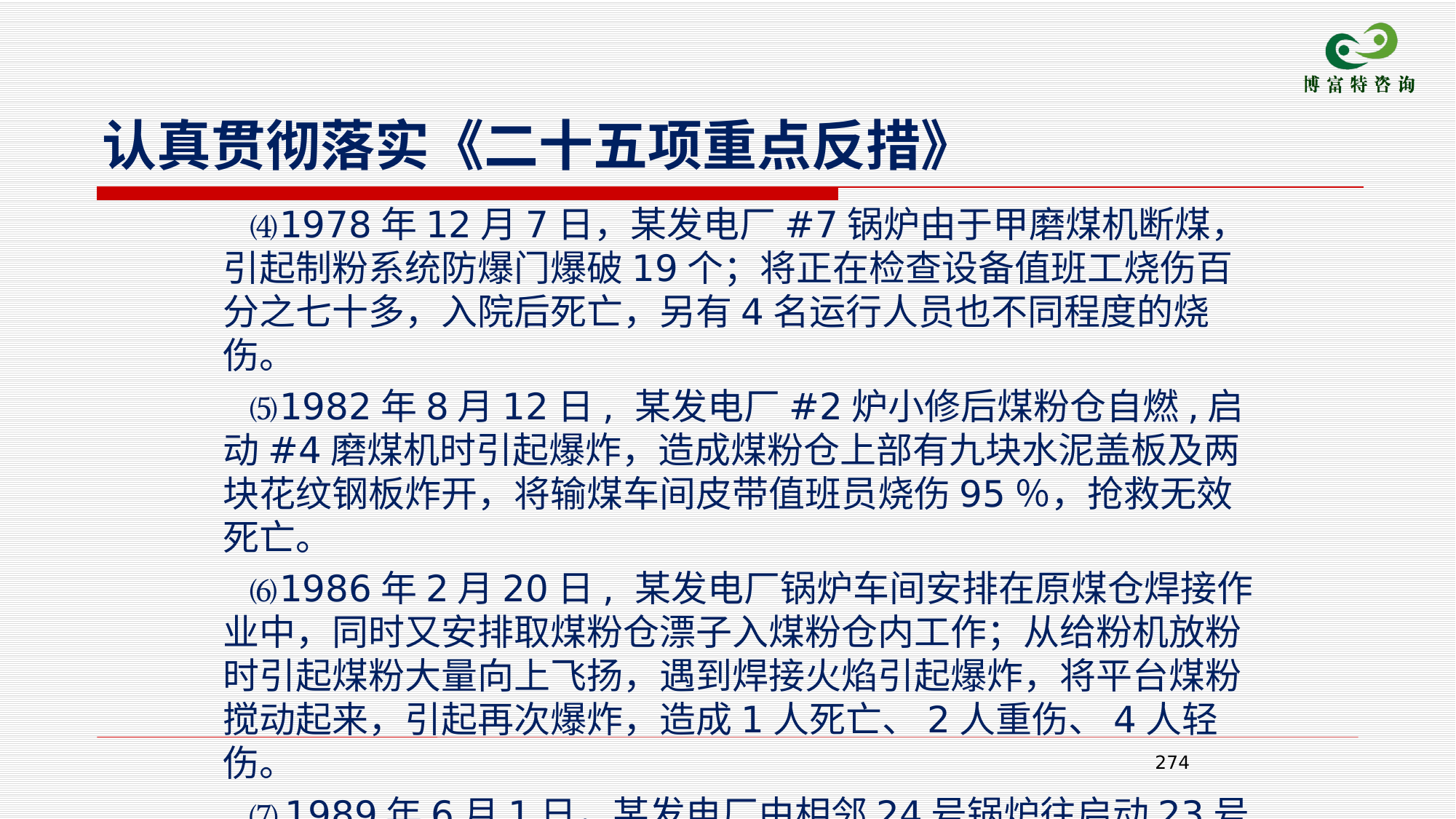

认真贯彻落实《二十五项重点反措》
       ⑷1978年12月7日，某发电厂#7锅炉由于甲磨煤机断煤，引起制粉系统防爆门爆破19个；将正在检查设备值班工烧伤百分之七十多，入院后死亡，另有4名运行人员也不同程度的烧伤。
       ⑸1982年8月12日, 某发电厂#2炉小修后煤粉仓自燃,启动#4磨煤机时引起爆炸，造成煤粉仓上部有九块水泥盖板及两块花纹钢板炸开，将输煤车间皮带值班员烧伤95％，抢救无效死亡。
       ⑹1986年2月20日, 某发电厂锅炉车间安排在原煤仓焊接作业中，同时又安排取煤粉仓漂子入煤粉仓内工作；从给粉机放粉时引起煤粉大量向上飞扬，遇到焊接火焰引起爆炸，将平台煤粉搅动起来，引起再次爆炸，造成1人死亡、2人重伤、4人轻伤。
       ⑺1989年6月1日，某发电厂由相邻24号锅炉往启动23号炉送粉时，煤粉仓温度83℃不能送粉。车间运行副主任强行让开启送粉机送粉，引起煤粉仓爆炸，将操作送粉机两名工人烧成重伤。

274